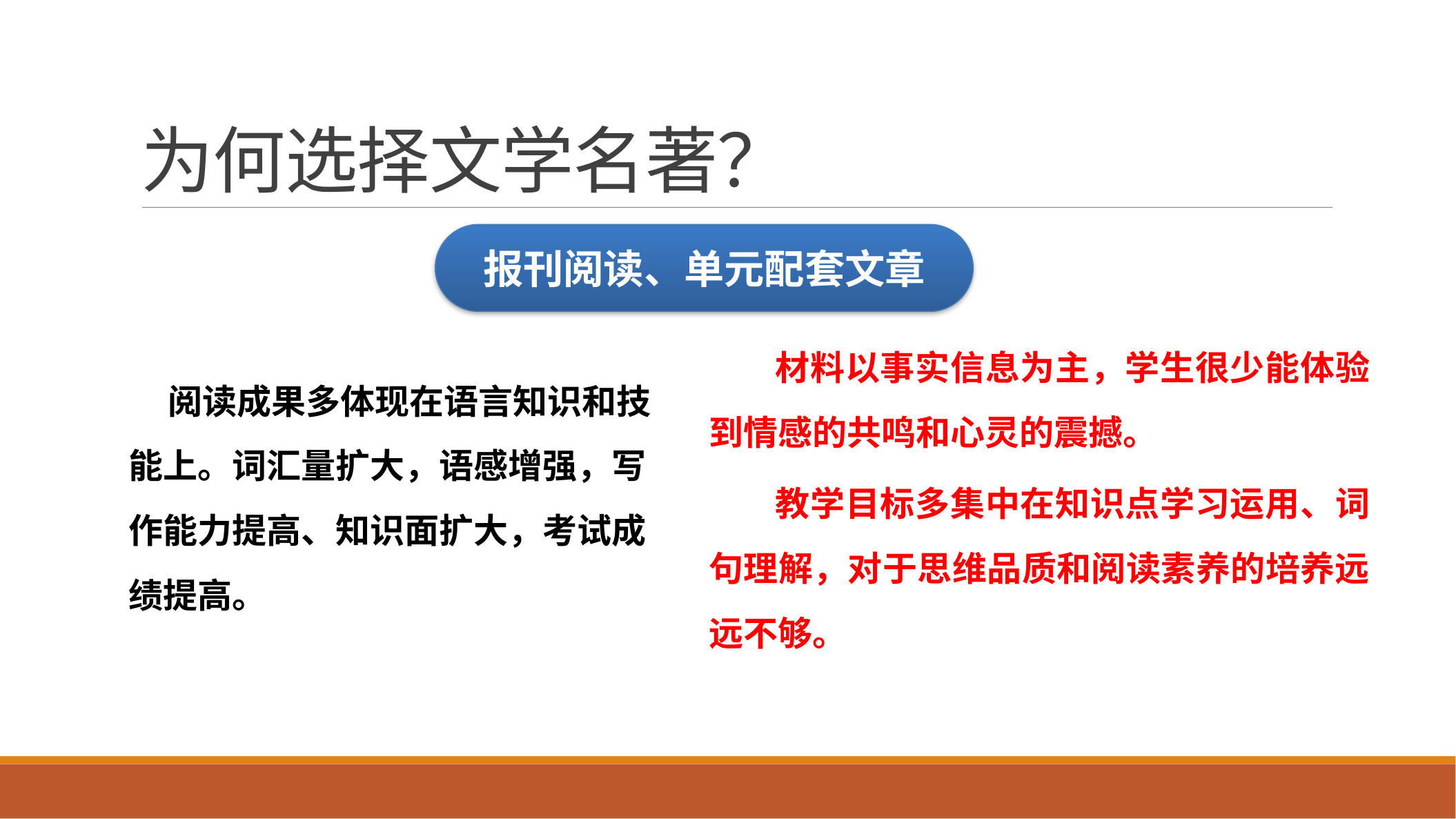

# 为何选择文学名著？

报刊阅读、单元配套文章
       材料以事实信息为主，学生很少能体验到情感的共鸣和心灵的震撼。
       教学目标多集中在知识点学习运用、词句理解，对于思维品质和阅读素养的培养远远不够。
    阅读成果多体现在语言知识和技能上。词汇量扩大，语感增强，写作能力提高、知识面扩大，考试成绩提高。